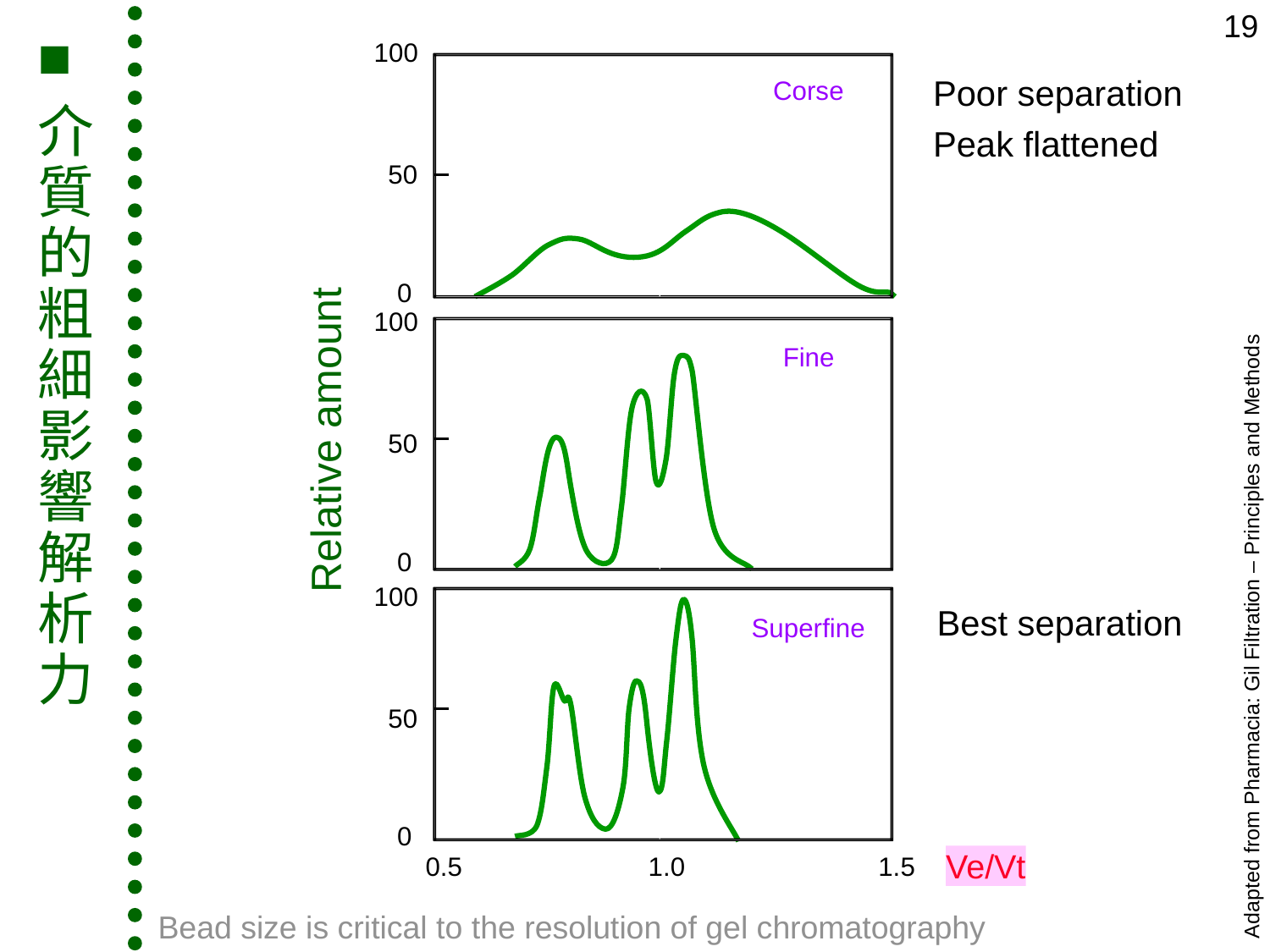

19

■
介
質
的
粗
細
影
響
解
析
力
100
50
0

Poor separation
Peak flattened
Corse

100
50
0

Fine

Relative amount
100
50
0

Best separation

Superfine
Adapted from Pharmacia: Gil Filtration – Principles and Methods
Ve/Vt
0.5
1.0
1.5
Bead size is critical to the resolution of gel chromatography